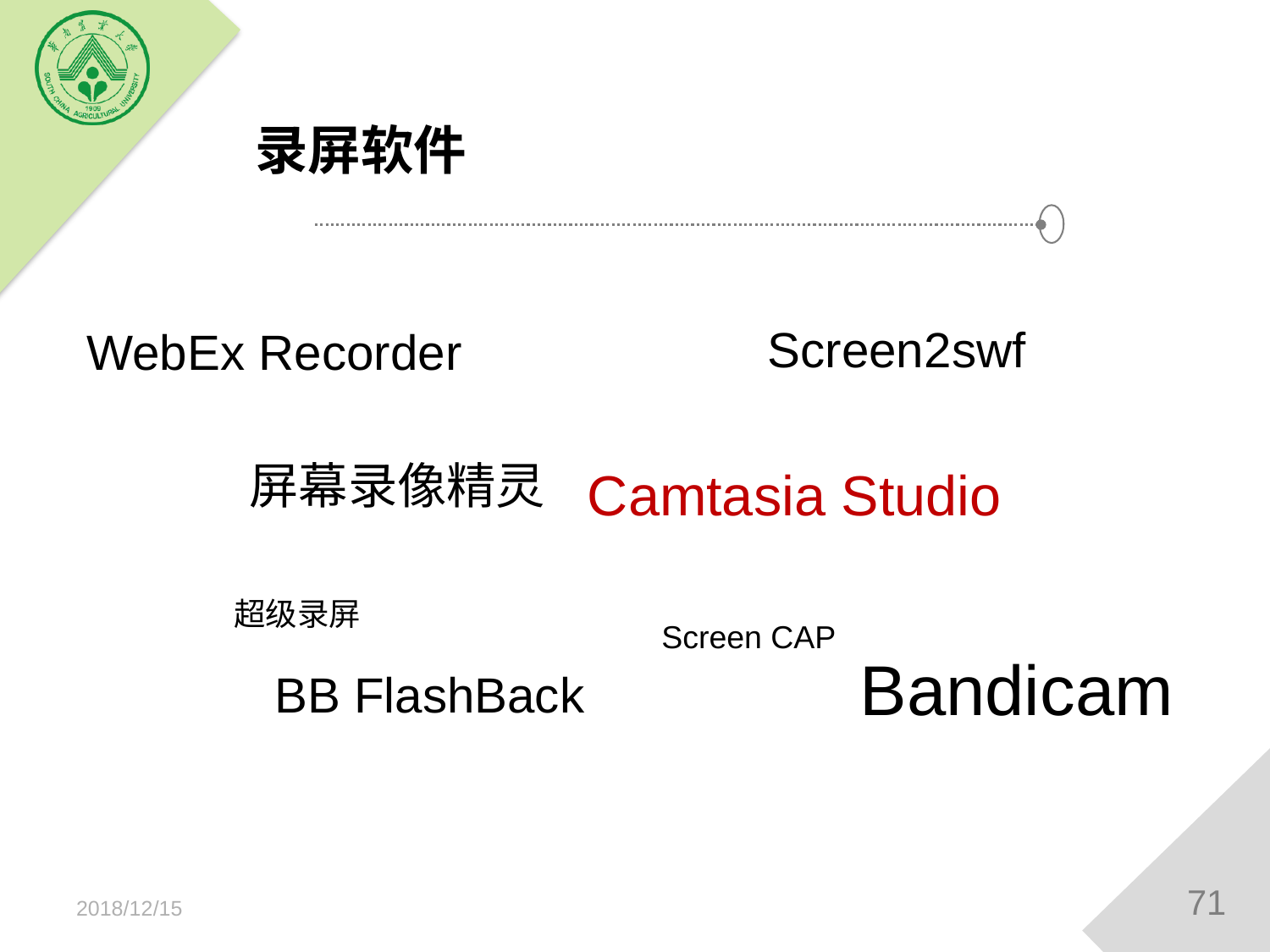

# 录屏软件
Screen2swf
WebEx Recorder
屏幕录像精灵
Camtasia Studio
超级录屏
Screen CAP
Bandicam
BB FlashBack
71
2018/12/15